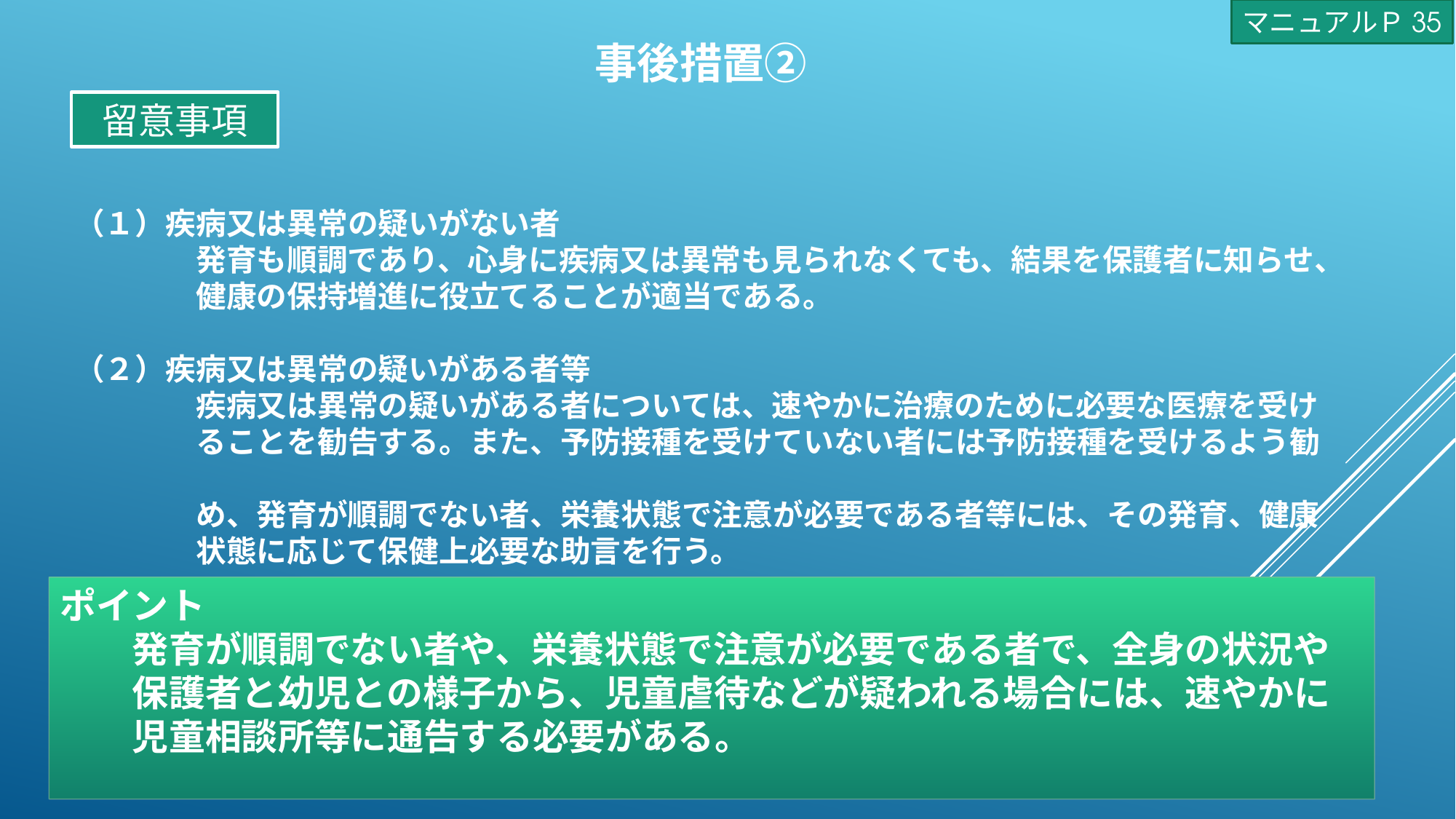

マニュアルＰ35
事後措置②
留意事項
（１）疾病又は異常の疑いがない者
　　　　発育も順調であり、心身に疾病又は異常も見られなくても、結果を保護者に知らせ、
　　　　健康の保持増進に役立てることが適当である。

（２）疾病又は異常の疑いがある者等
　　　　疾病又は異常の疑いがある者については、速やかに治療のために必要な医療を受け
　　　　ることを勧告する。また、予防接種を受けていない者には予防接種を受けるよう勧
　　　　め、発育が順調でない者、栄養状態で注意が必要である者等には、その発育、健康
　　　　状態に応じて保健上必要な助言を行う。
ポイント
　　発育が順調でない者や、栄養状態で注意が必要である者で、全身の状況や
　　保護者と幼児との様子から、児童虐待などが疑われる場合には、速やかに
　　児童相談所等に通告する必要がある。